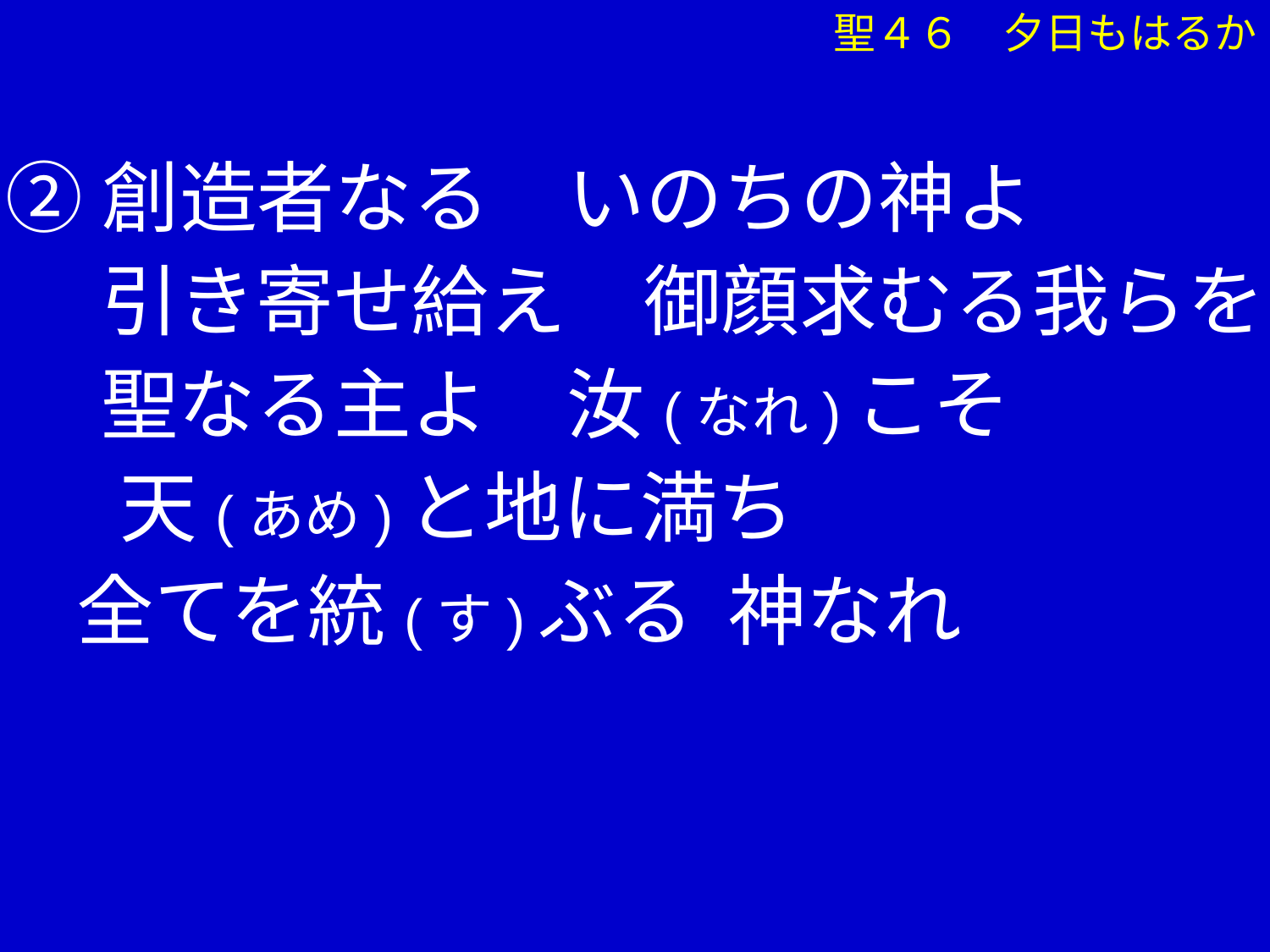

聖４６　夕日もはるか
②創造者なる　いのちの神よ
　 引き寄せ給え　御顔求むる我らを
　 聖なる主よ　汝(なれ)こそ
 　天(あめ)と地に満ち
   全てを統(す)ぶる  神なれ